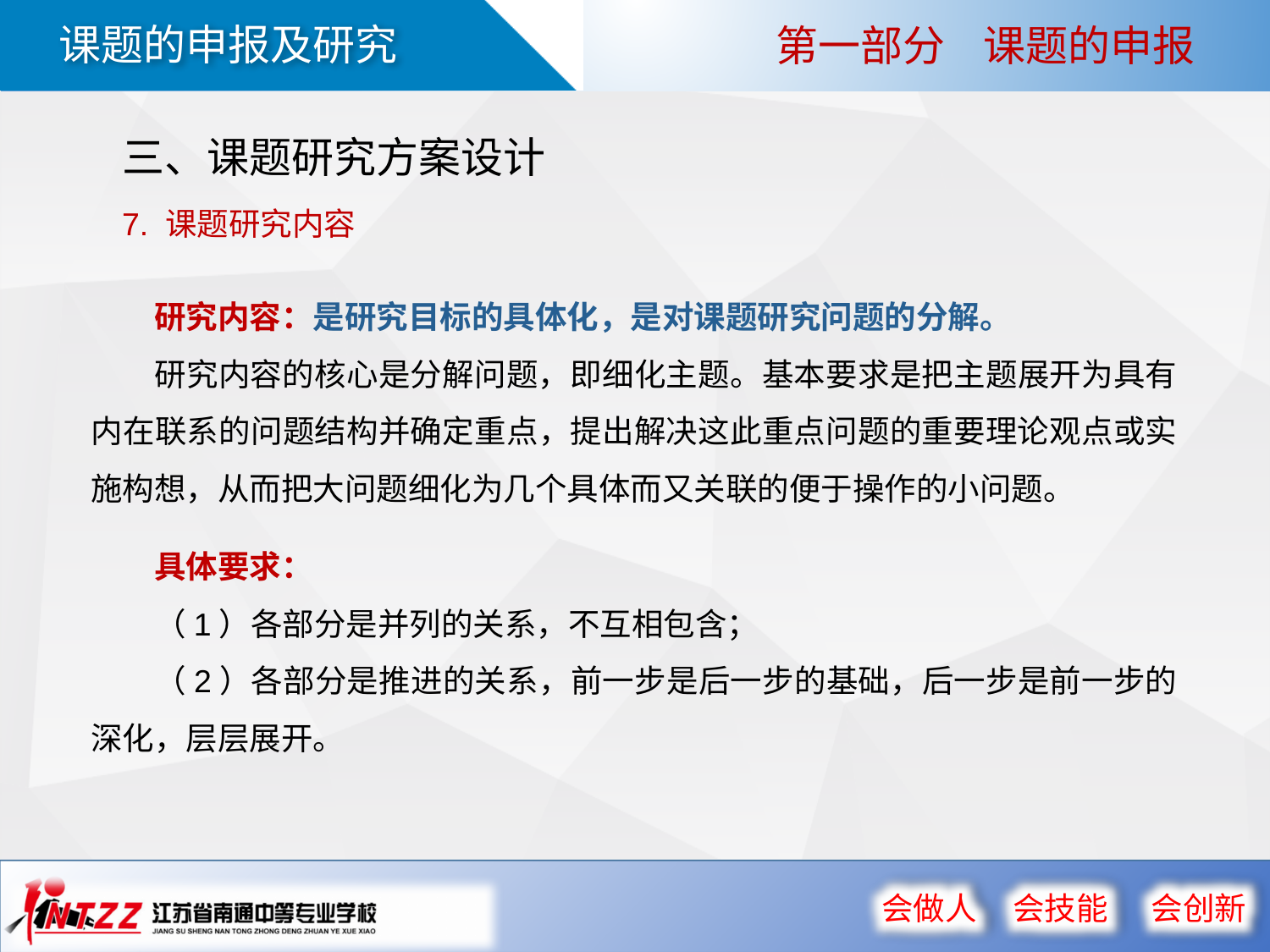

第一部分    课题的申报
三、课题研究方案设计
7. 课题研究内容
研究内容：是研究目标的具体化，是对课题研究问题的分解。
研究内容的核心是分解问题，即细化主题。基本要求是把主题展开为具有内在联系的问题结构并确定重点，提出解决这此重点问题的重要理论观点或实施构想，从而把大问题细化为几个具体而又关联的便于操作的小问题。
具体要求：
（1）各部分是并列的关系，不互相包含；
（2）各部分是推进的关系，前一步是后一步的基础，后一步是前一步的深化，层层展开。